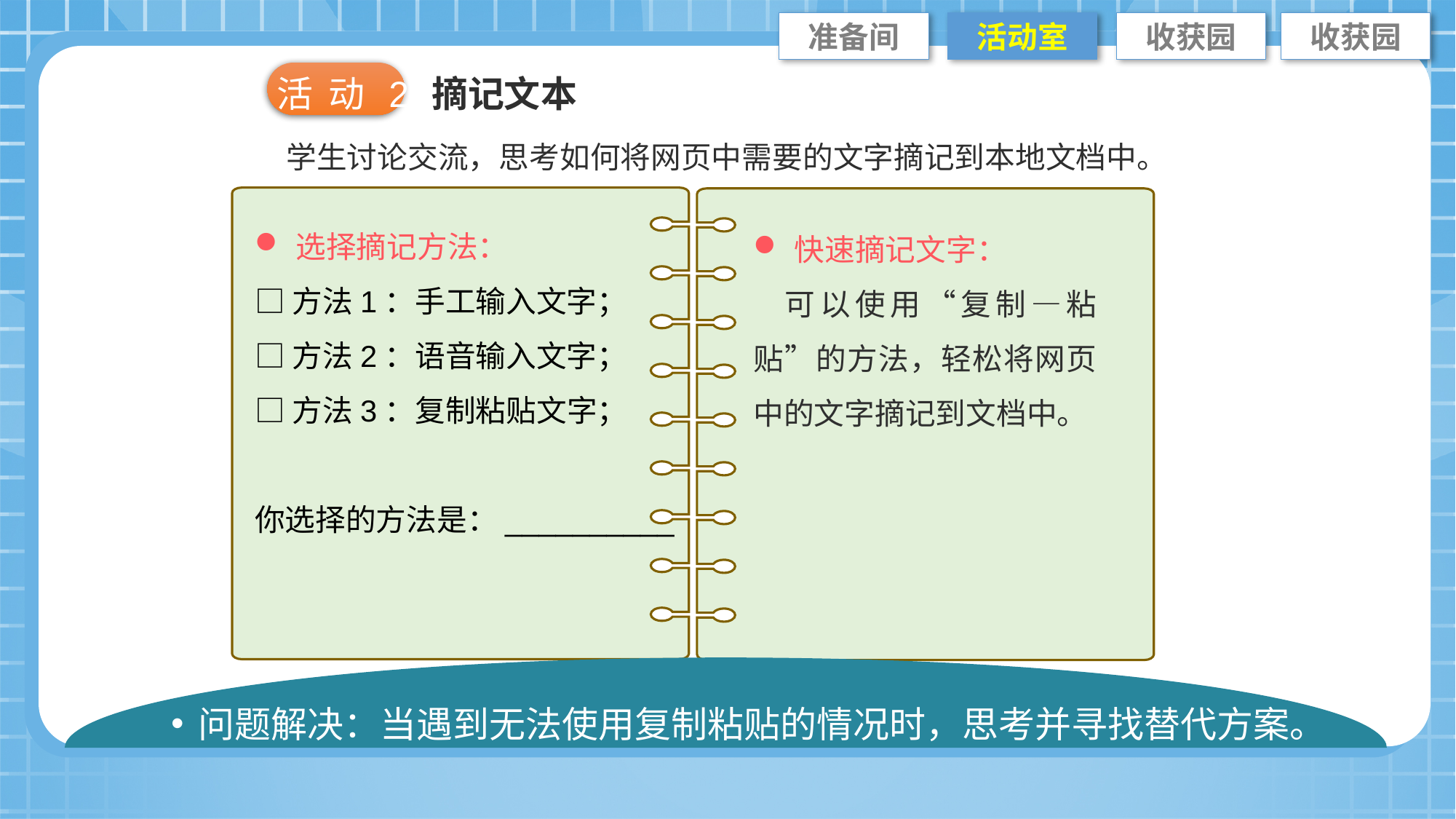

准备间
活动室
收获园
收获园

活动２
活动2

摘记文本
学生讨论交流，思考如何将网页中需要的文字摘记到本地文档中。

选择摘记方法：
□方法1：手工输入文字；
□方法2：语音输入文字；
□方法3：复制粘贴文字；

你选择的方法是：__________

快速摘记文字：
可以使用“复制—粘贴”的方法，轻松将网页中的文字摘记到文档中。

问题解决：当遇到无法使用复制粘贴的情况时，思考并寻找替代方案。